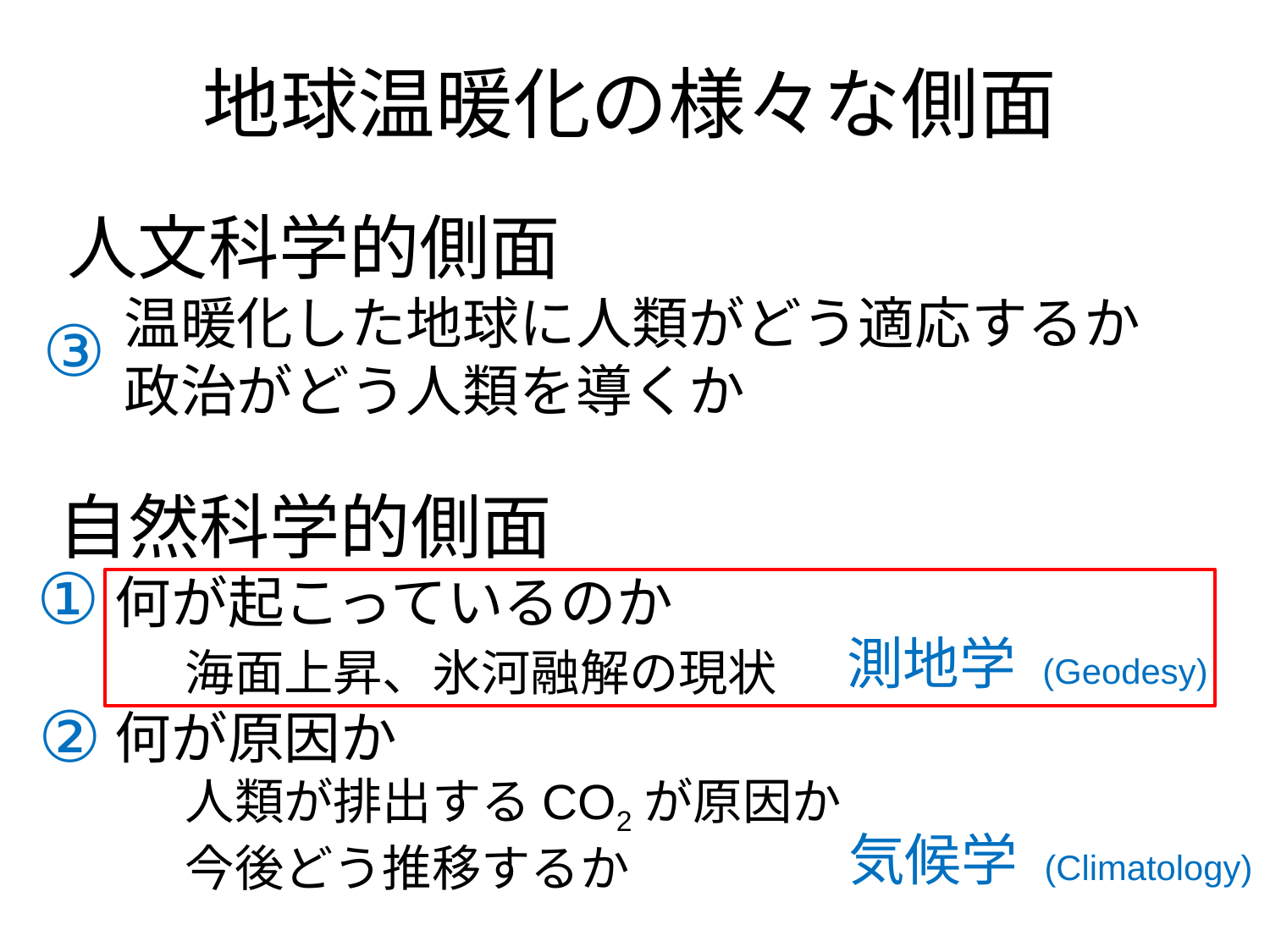

地球温暖化の様々な側面
人文科学的側面
　温暖化した地球に人類がどう適応するか
　政治がどう人類を導くか
③
自然科学的側面
　何が起こっているのか
	海面上昇、氷河融解の現状
　何が原因か
	人類が排出するCO2が原因か
	今後どう推移するか
①

測地学 (Geodesy)
②
気候学 (Climatology)